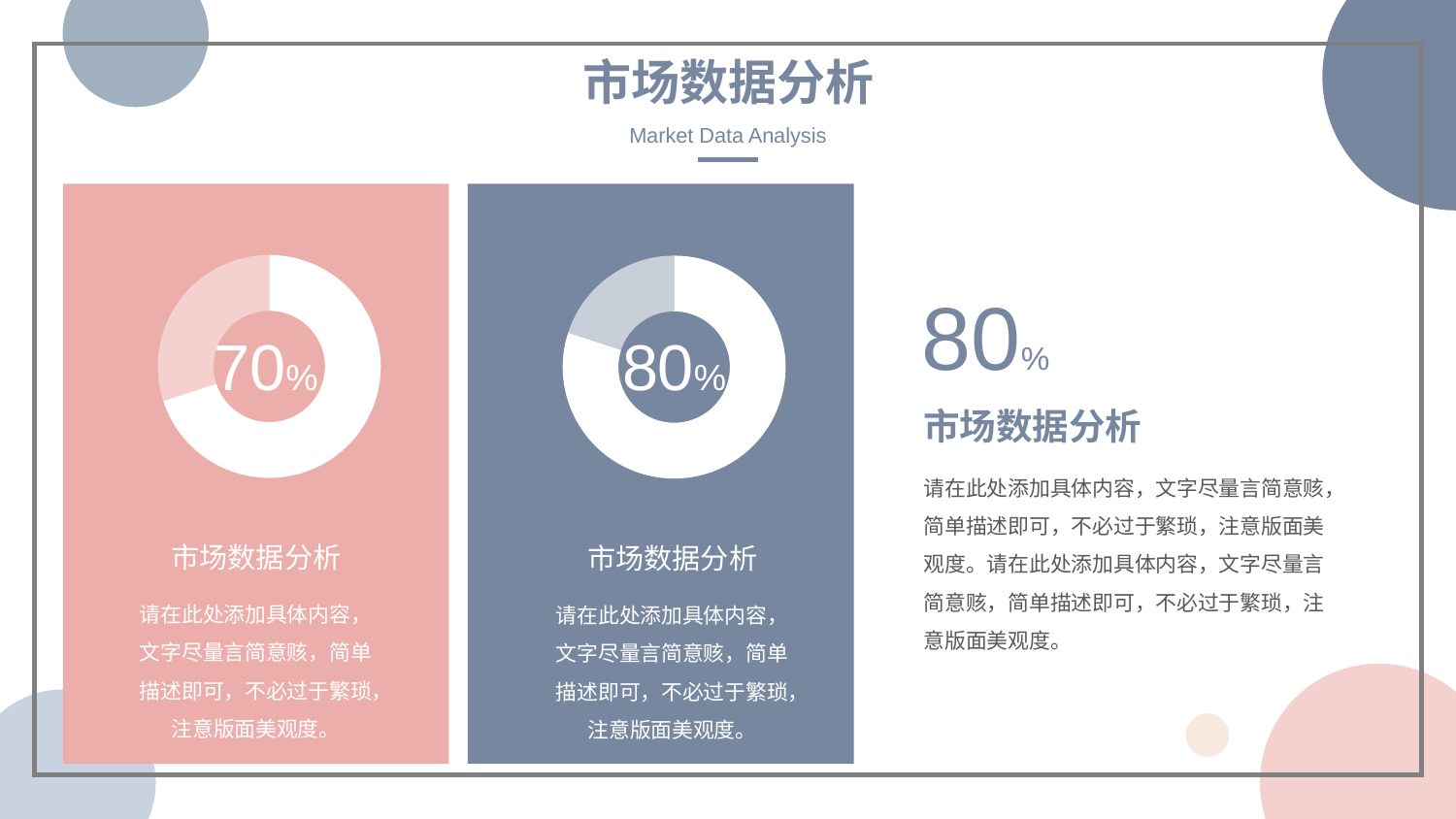

市场数据分析
Market Data Analysis

### Chart

| Category | 销售额 |
|---|---|
| 第一季度 | 7.0 |
| 第二季度 | 3.0 |

### Chart

| Category | 销售额 |
|---|---|
| 第一季度 | 8.0 |
| 第二季度 | 2.0 |
80%
70%
80%
市场数据分析
请在此处添加具体内容，文字尽量言简意赅，简单描述即可，不必过于繁琐，注意版面美观度。请在此处添加具体内容，文字尽量言简意赅，简单描述即可，不必过于繁琐，注意版面美观度。
市场数据分析
市场数据分析
请在此处添加具体内容，文字尽量言简意赅，简单描述即可，不必过于繁琐，注意版面美观度。
请在此处添加具体内容，文字尽量言简意赅，简单描述即可，不必过于繁琐，注意版面美观度。